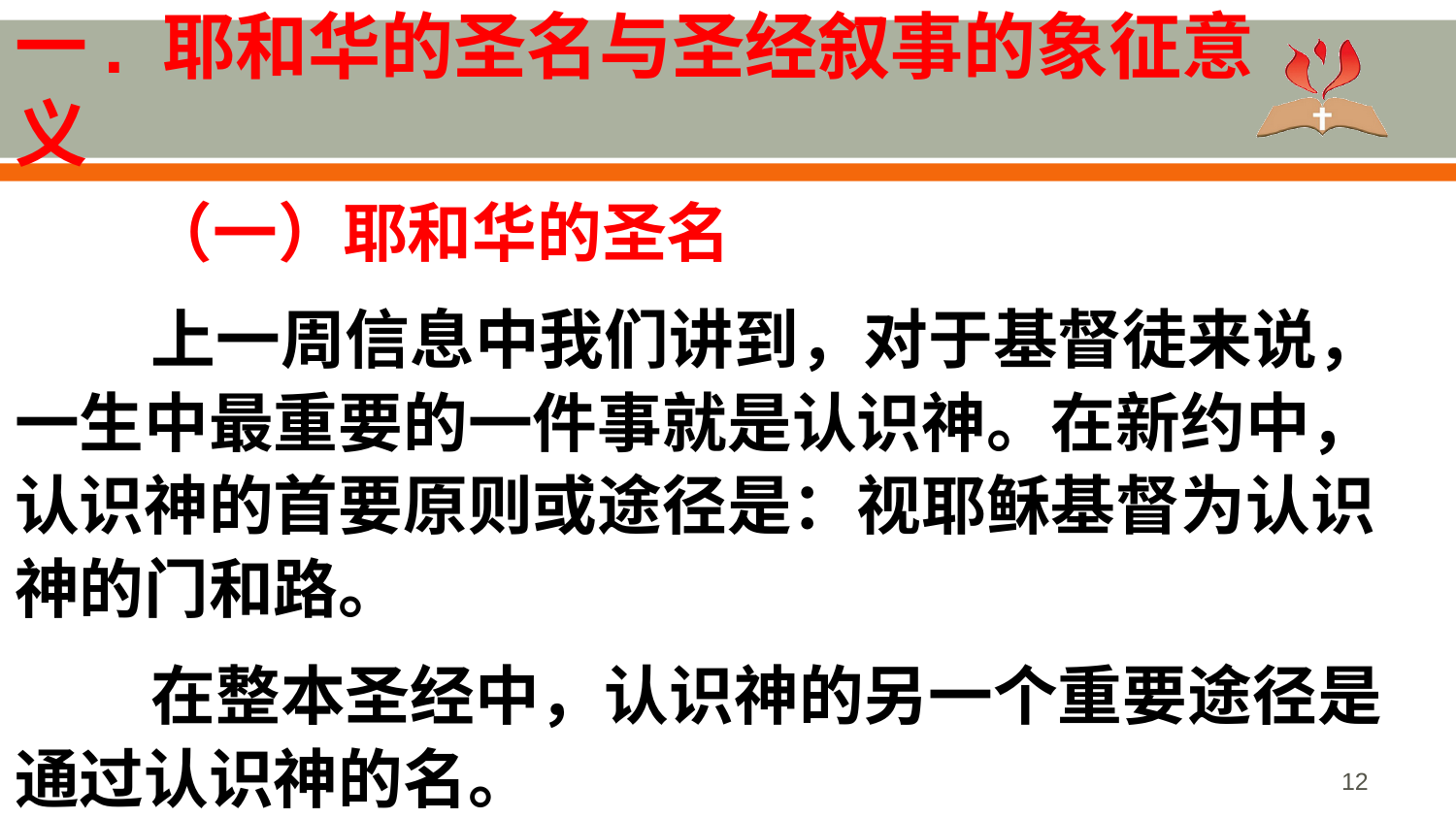

# 一. 耶和华的圣名与圣经叙事的象征意义
        （一）耶和华的圣名
上一周信息中我们讲到，对于基督徒来说，一生中最重要的一件事就是认识神。在新约中，认识神的首要原则或途径是：视耶稣基督为认识神的门和路。
在整本圣经中，认识神的另一个重要途径是通过认识神的名。

12